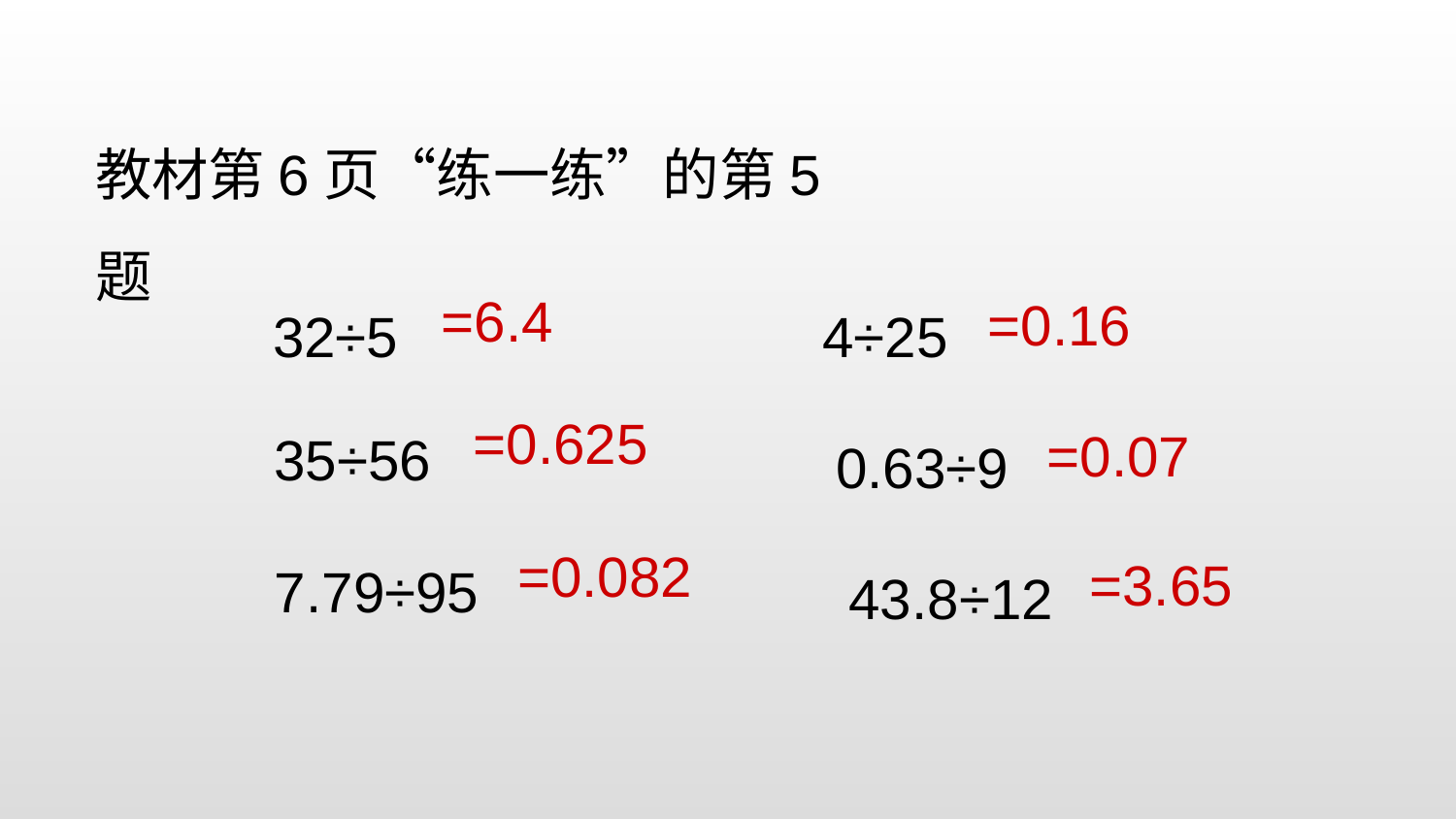

教材第6页“练一练”的第5题
32÷5
4÷25
=6.4
=0.16
35÷56
0.63÷9
=0.625
=0.07
7.79÷95
43.8÷12
=0.082
=3.65